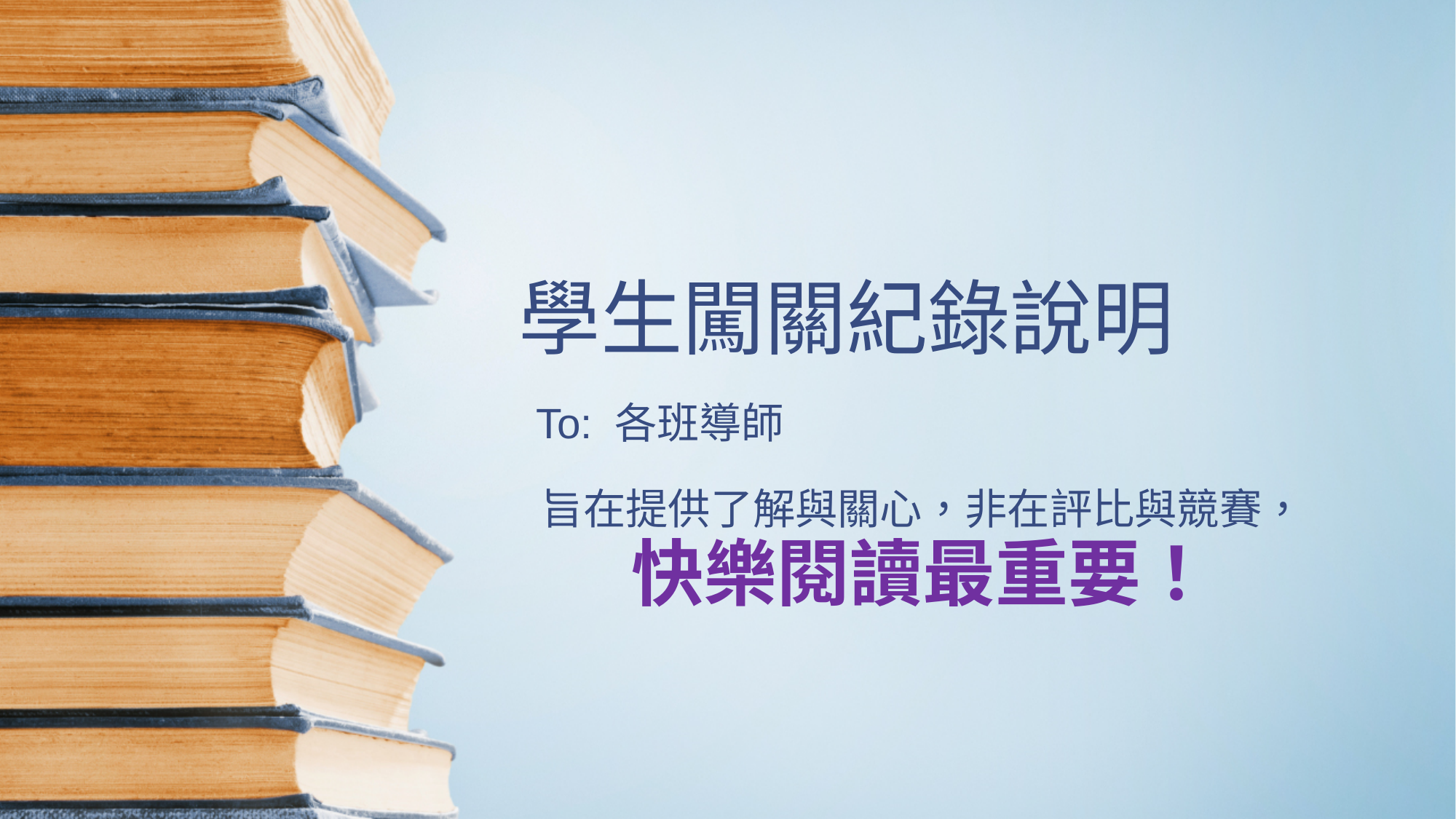

# 學生闖關紀錄說明
To: 各班導師
旨在提供了解與關心，非在評比與競賽，
快樂閱讀最重要！